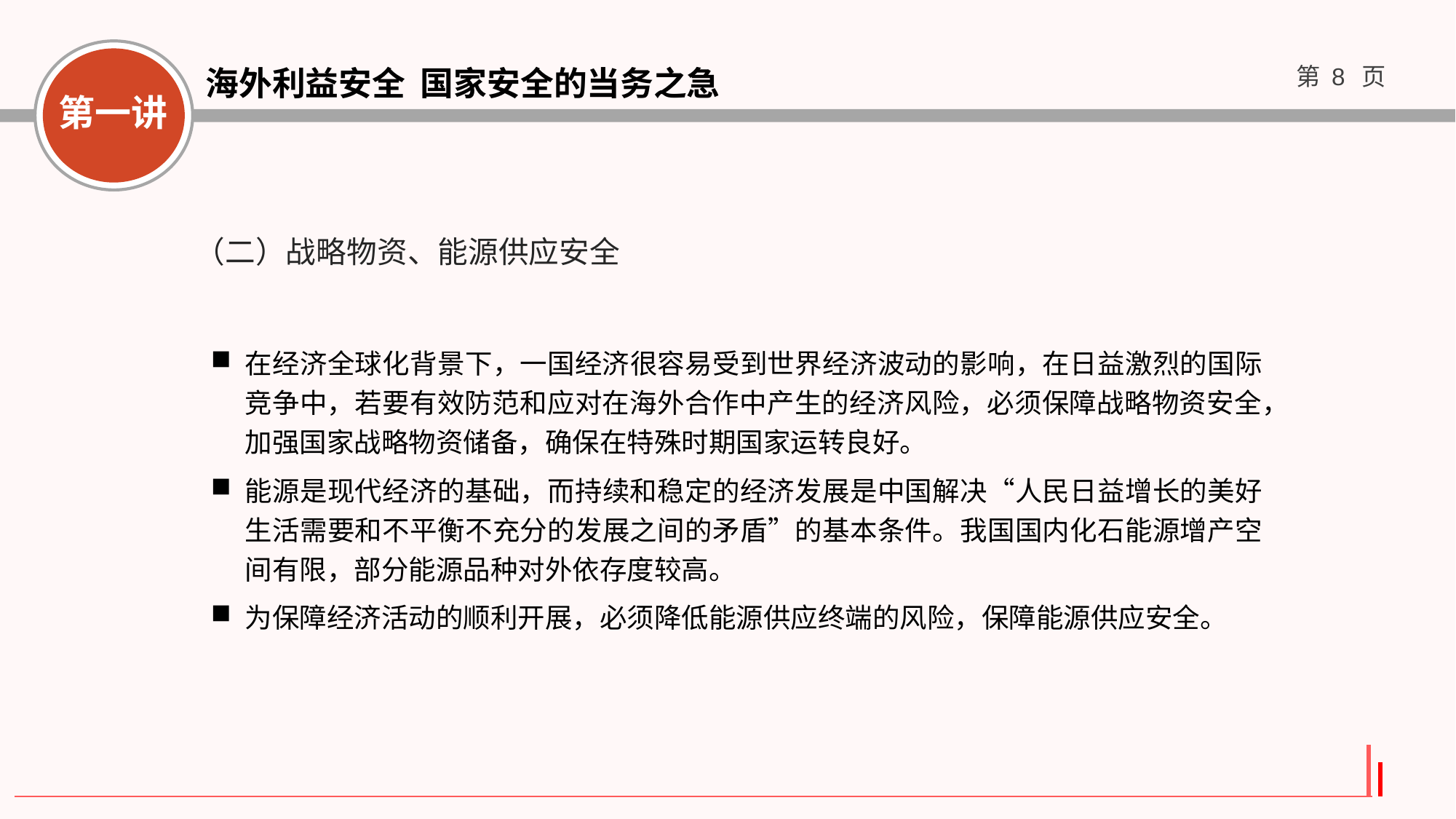

（二）战略物资、能源供应安全
在经济全球化背景下，一国经济很容易受到世界经济波动的影响，在日益激烈的国际竞争中，若要有效防范和应对在海外合作中产生的经济风险，必须保障战略物资安全，加强国家战略物资储备，确保在特殊时期国家运转良好。
能源是现代经济的基础，而持续和稳定的经济发展是中国解决“人民日益增长的美好生活需要和不平衡不充分的发展之间的矛盾”的基本条件。我国国内化石能源增产空间有限，部分能源品种对外依存度较高。
为保障经济活动的顺利开展，必须降低能源供应终端的风险，保障能源供应安全。